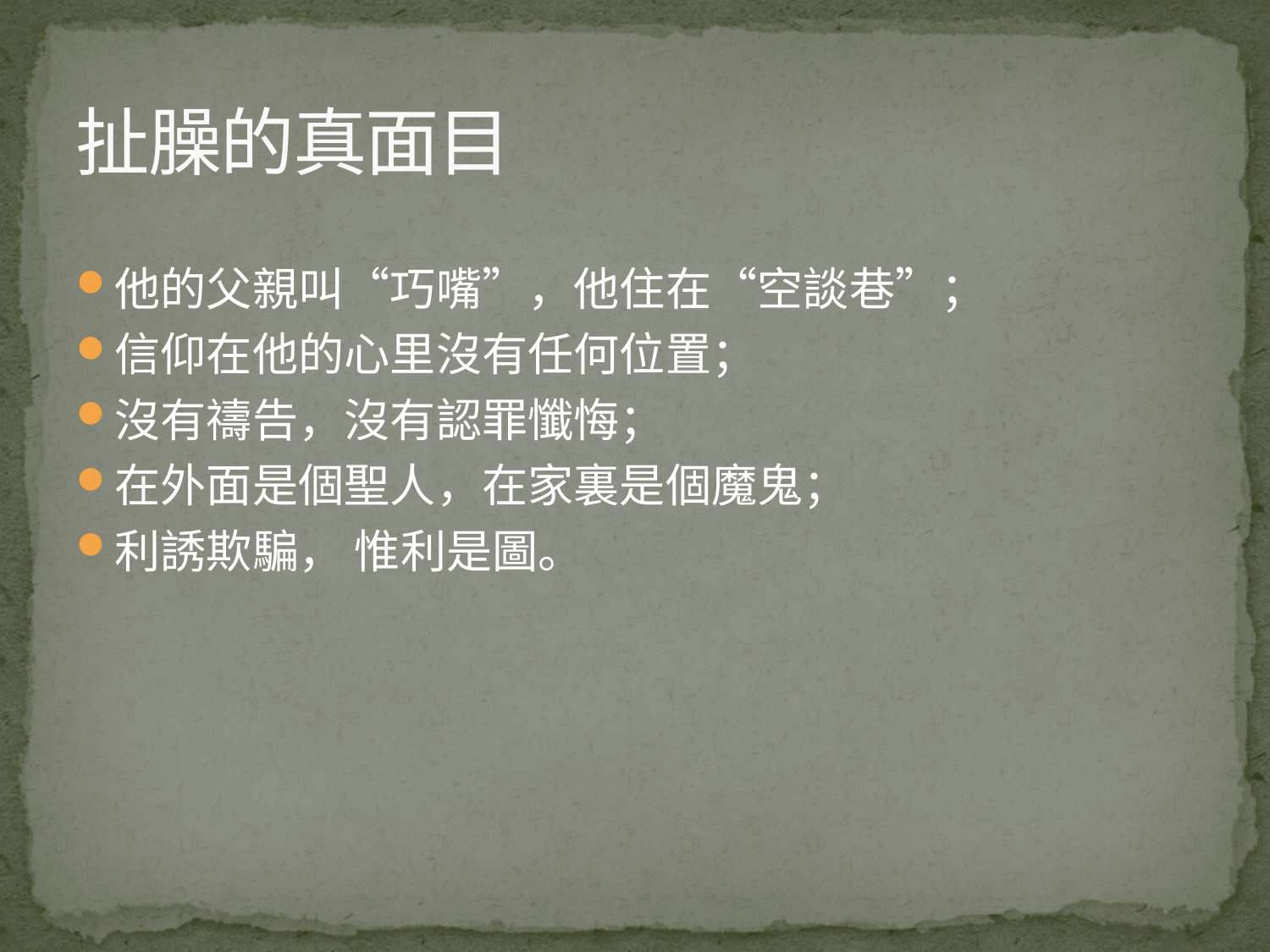

# 扯臊的真面目
他的父親叫“巧嘴”，他住在“空談巷”；
信仰在他的心里沒有任何位置；
沒有禱告，沒有認罪懺悔；
在外面是個聖人，在家裏是個魔鬼；
利誘欺騙， 惟利是圖。